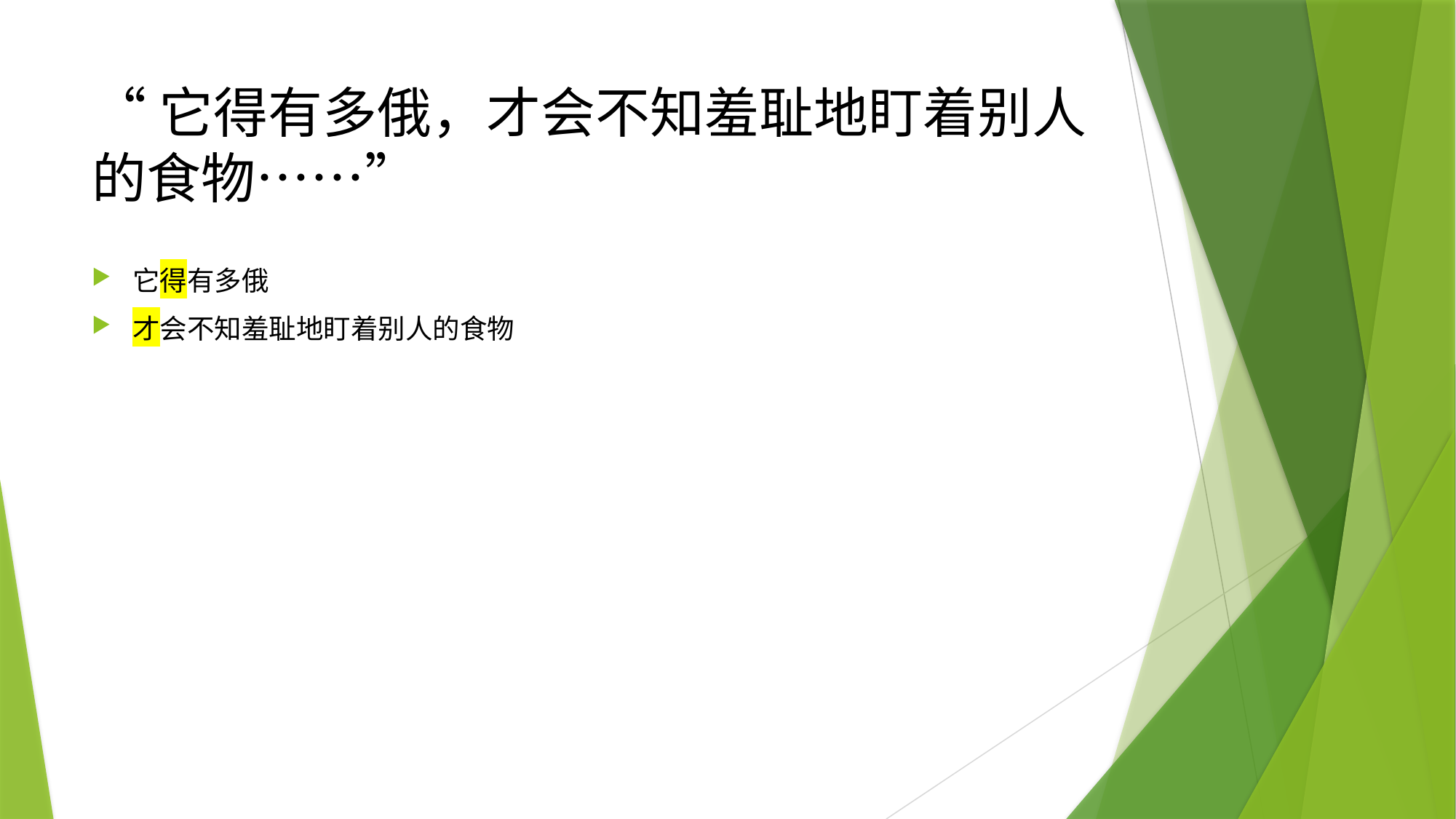

# “它得有多俄，才会不知羞耻地盯着别人的食物……”
它得有多俄
才会不知羞耻地盯着别人的食物